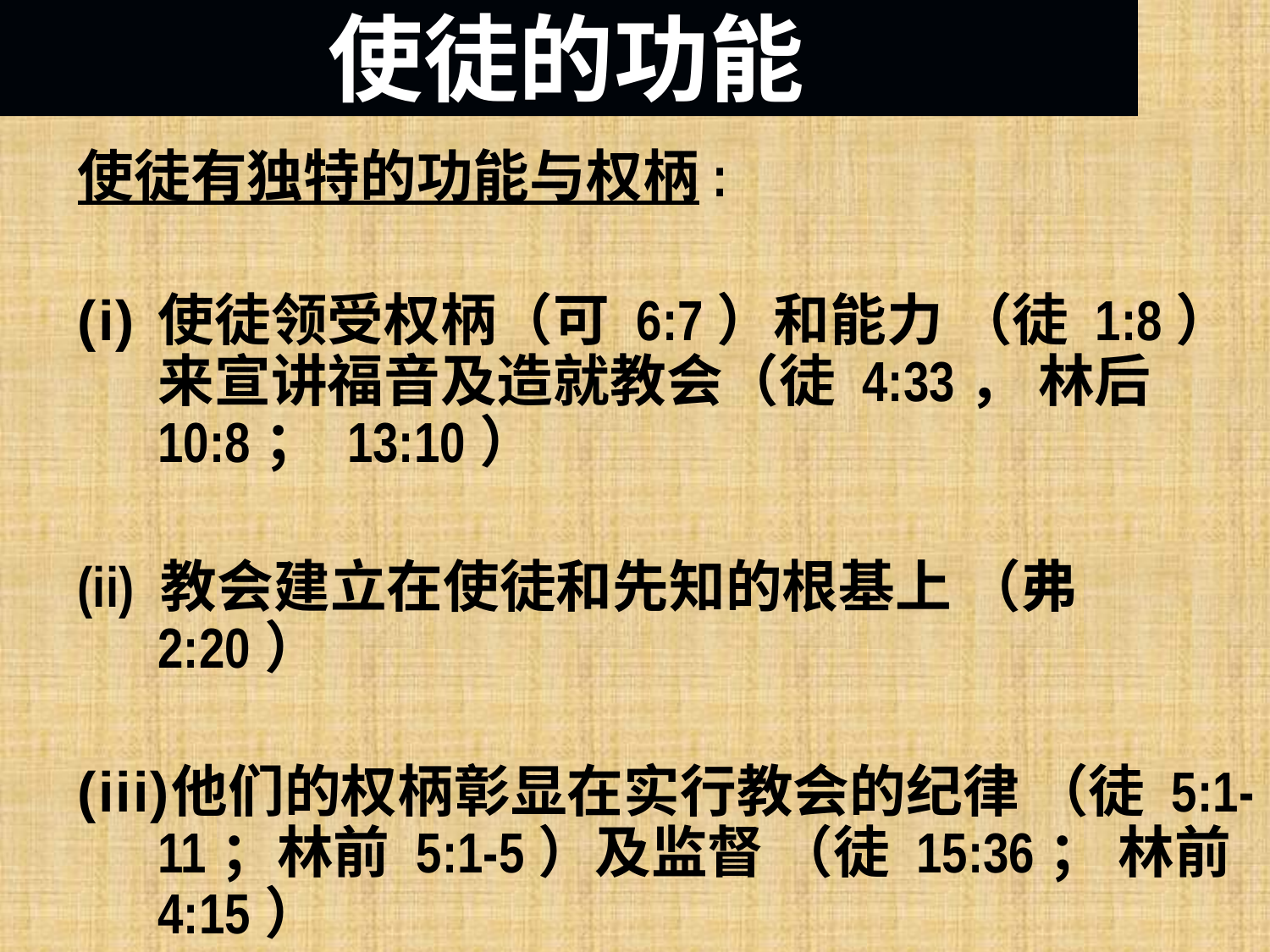

# 使徒的功能
使徒有独特的功能与权柄:

使徒领受权柄（可 6:7）和能力 （徒 1:8） 来宣讲福音及造就教会（徒 4:33， 林后 10:8； 13:10）

(ii) 教会建立在使徒和先知的根基上 （弗 2:20）

他们的权柄彰显在实行教会的纪律 （徒 5:1-11；林前 5:1-5）及监督 （徒 15:36； 林前 4:15）
⇒重大的决定是透过使徒们与长老们的会议 （徒 15:6）。